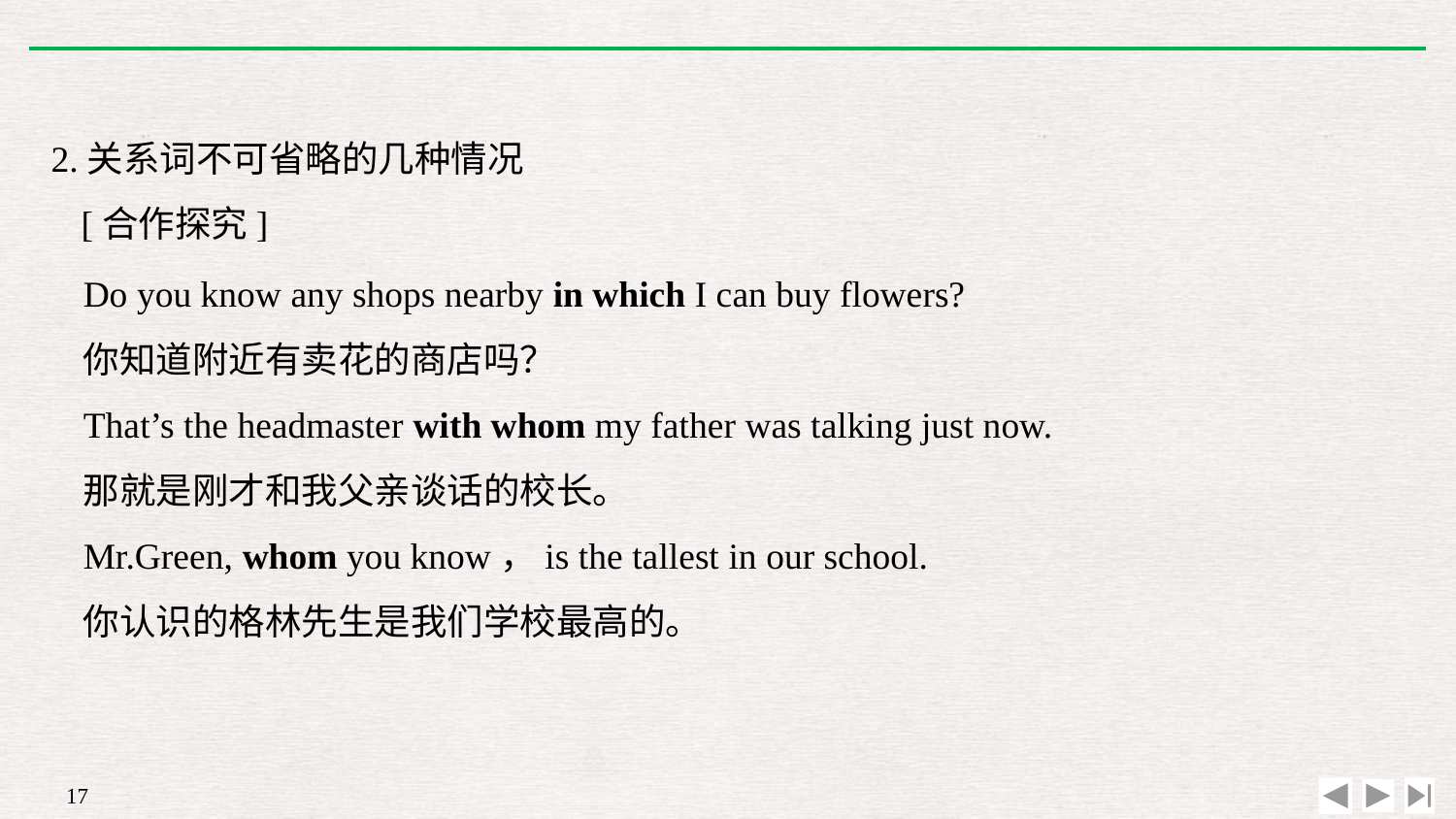

2.关系词不可省略的几种情况
	[合作探究]
Do you know any shops nearby in which I can buy flowers?
你知道附近有卖花的商店吗？
That’s the headmaster with whom my father was talking just now.
那就是刚才和我父亲谈话的校长。
Mr.Green, whom you know，is the tallest in our school.
你认识的格林先生是我们学校最高的。